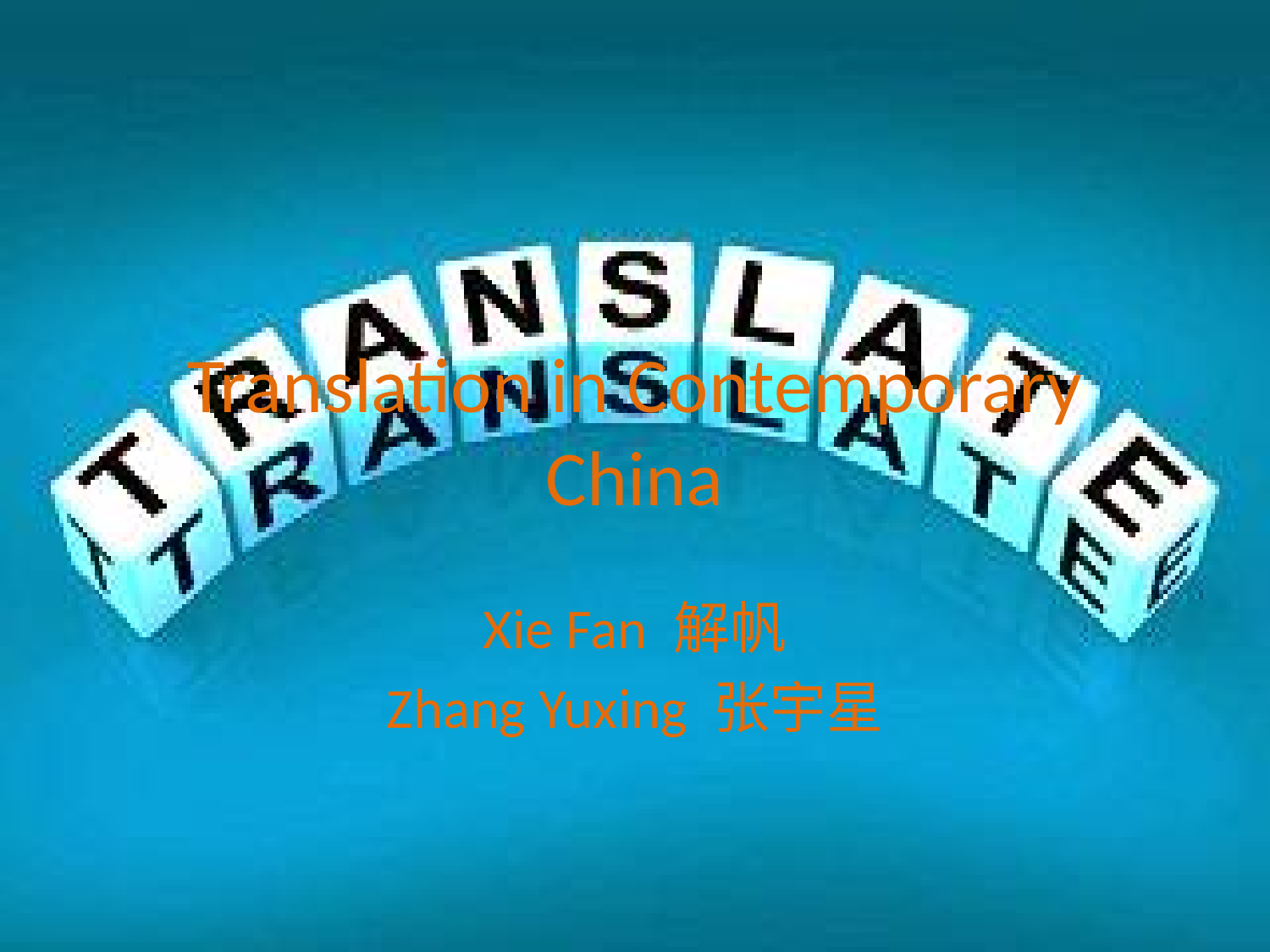

# Translation in Contemporary China
Xie Fan 解帆
Zhang Yuxing 张宇星